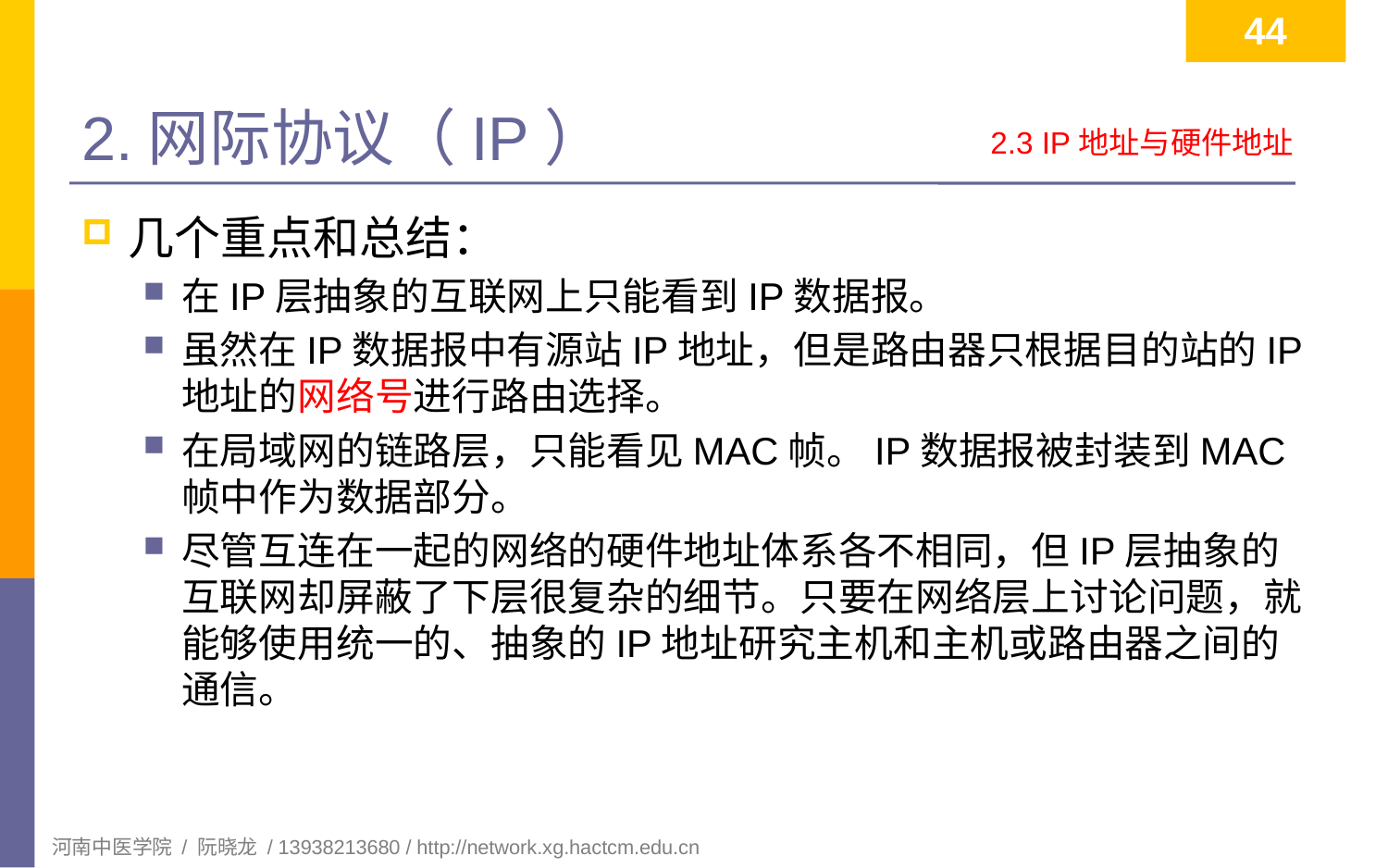

44
# 2.网际协议（IP）
2.3 IP地址与硬件地址
几个重点和总结：
在IP层抽象的互联网上只能看到IP数据报。
虽然在IP数据报中有源站IP地址，但是路由器只根据目的站的IP地址的网络号进行路由选择。
在局域网的链路层，只能看见MAC帧。IP数据报被封装到MAC帧中作为数据部分。
尽管互连在一起的网络的硬件地址体系各不相同，但IP层抽象的互联网却屏蔽了下层很复杂的细节。只要在网络层上讨论问题，就能够使用统一的、抽象的IP地址研究主机和主机或路由器之间的通信。